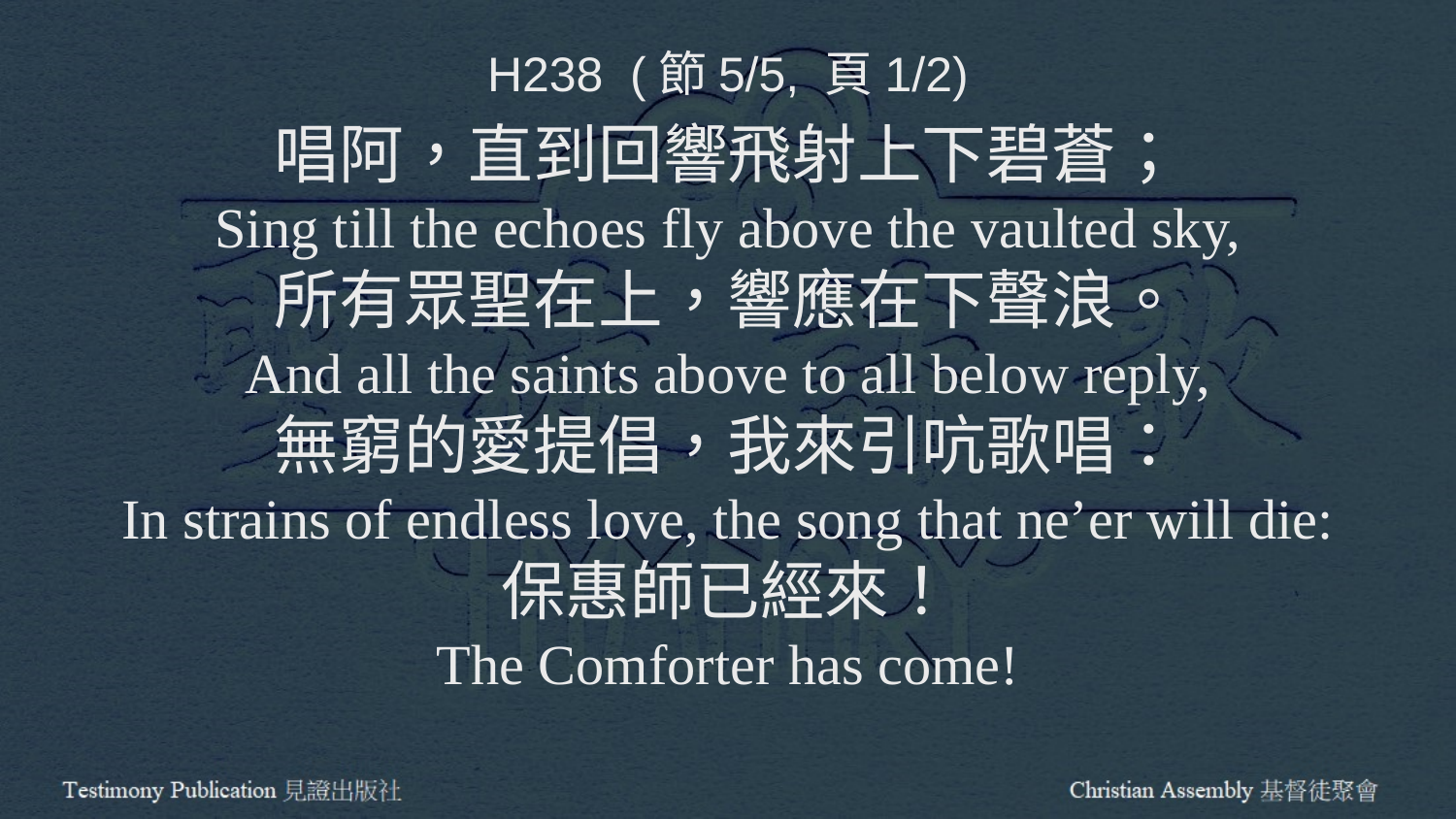

H238  (節5/5, 頁1/2)
唱阿，直到回響飛射上下碧蒼；
Sing till the echoes fly above the vaulted sky,
所有眾聖在上，響應在下聲浪。
And all the saints above to all below reply,
無窮的愛提倡，我來引吭歌唱：
In strains of endless love, the song that ne’er will die:
保惠師已經來！
The Comforter has come!